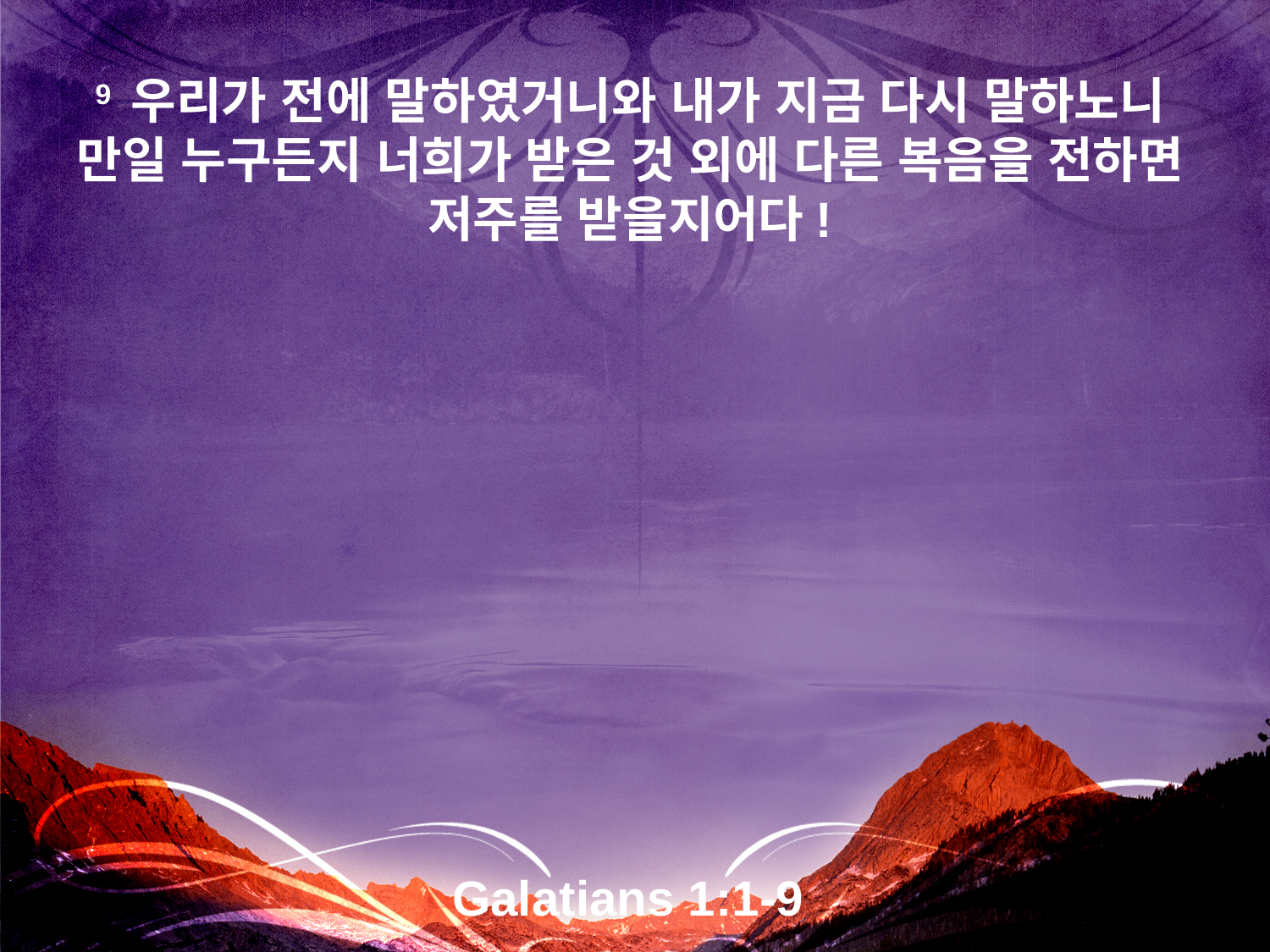

9 우리가 전에 말하였거니와 내가 지금 다시 말하노니 만일 누구든지 너희가 받은 것 외에 다른 복음을 전하면 저주를 받을지어다!
Galatians 1:1-9